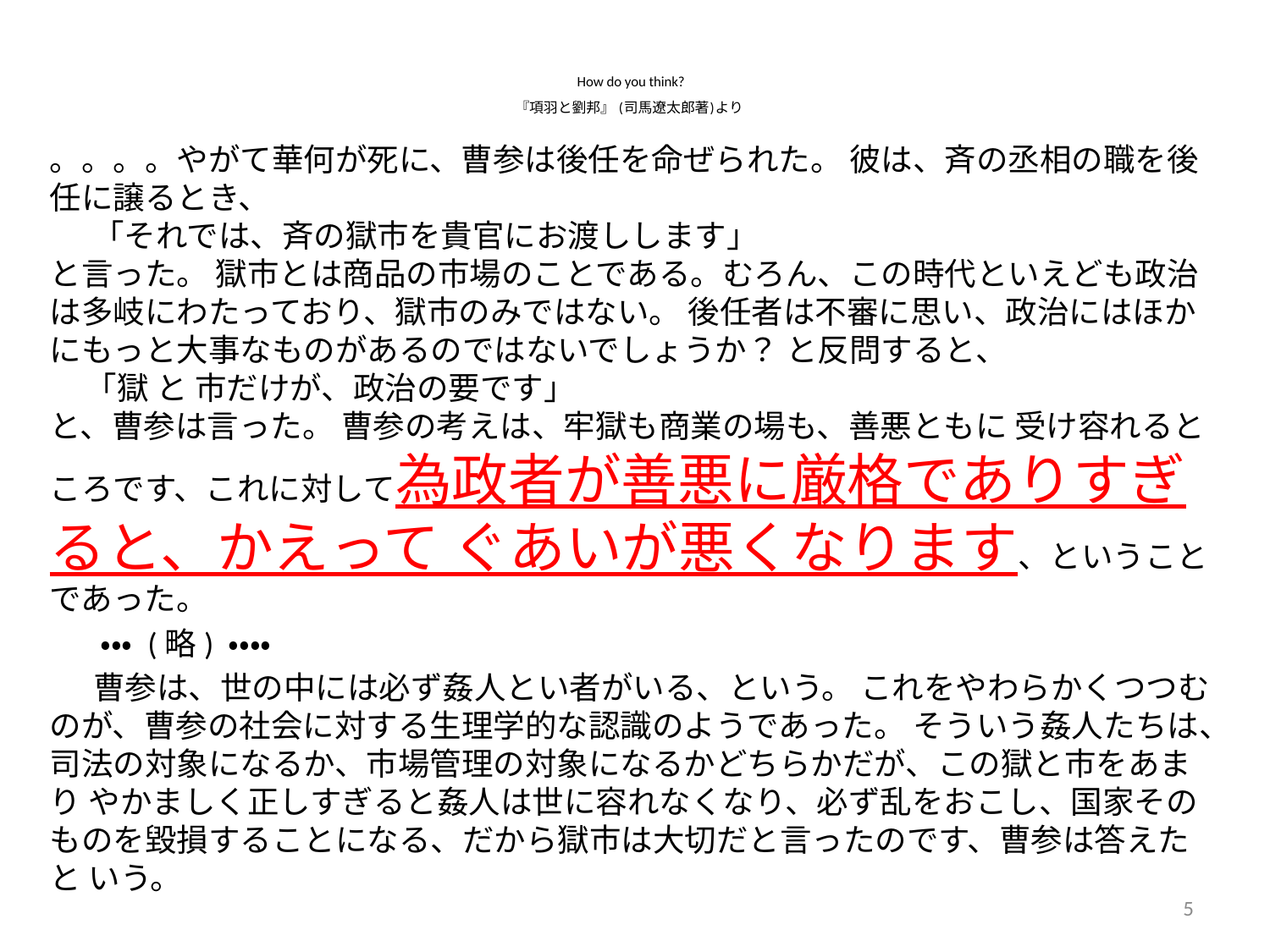

How do you think?
『項羽と劉邦』 (司馬遼太郎著)より
。。。。やがて華何が死に、曹参は後任を命ぜられた。 彼は、斉の丞相の職を後任に譲るとき、
      「それでは、斉の獄市を貴官にお渡しします」
と言った。 獄市とは商品の市場のことである。むろん、この時代といえども政治は多岐にわたっており、獄市のみではない。 後任者は不審に思い、政治にはほかにもっと大事なものがあるのではないでしょうか？ と反問すると、
     「獄 と 市だけが、政治の要です」
と、曹参は言った。 曹参の考えは、牢獄も商業の場も、善悪ともに 受け容れるところです、これに対して為政者が善悪に厳格でありすぎると、かえって ぐあいが悪くなります、ということであった。
      ・・・ (略) ・・・・
     曹参は、世の中には必ず姦人とい者がいる、という。 これをやわらかくつつむのが、曹参の社会に対する生理学的な認識のようであった。 そういう姦人たちは、司法の対象になるか、市場管理の対象になるかどちらかだが、この獄と市をあまり やかましく正しすぎると姦人は世に容れなくなり、必ず乱をおこし、国家そのものを毀損することになる、だから獄市は大切だと言ったのです、曹参は答えたと いう。
5